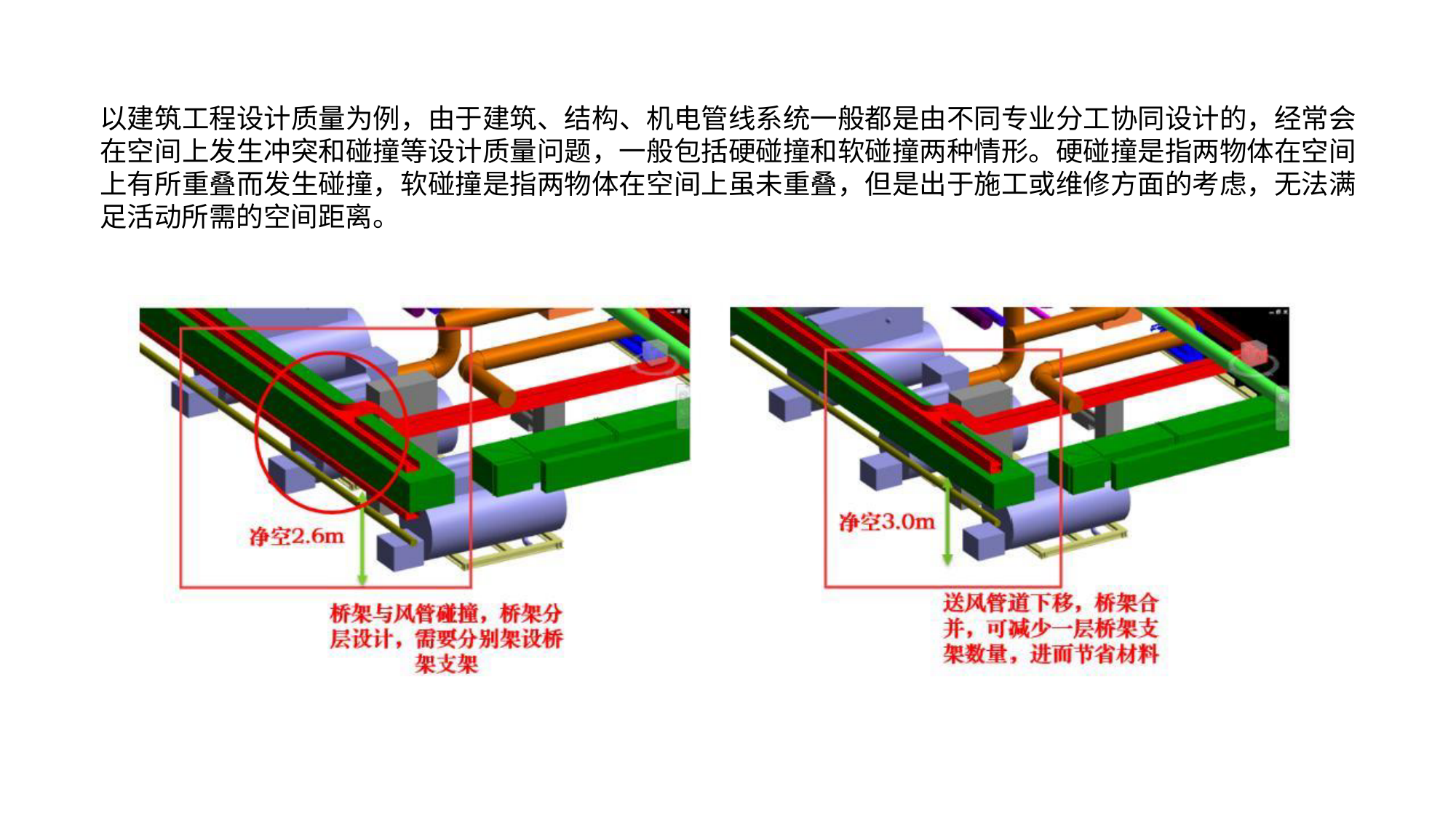

以建筑工程设计质量为例，由于建筑、结构、机电管线系统一般都是由不同专业分工协同设计的，经常会 在空间上发生冲突和碰撞等设计质量问题，一般包括硬碰撞和软碰撞两种情形。硬碰撞是指两物体在空间 上有所重叠而发生碰撞，软碰撞是指两物体在空间上虽未重叠，但是出于施工或维修方面的考虑，无法满 足活动所需的空间距离。